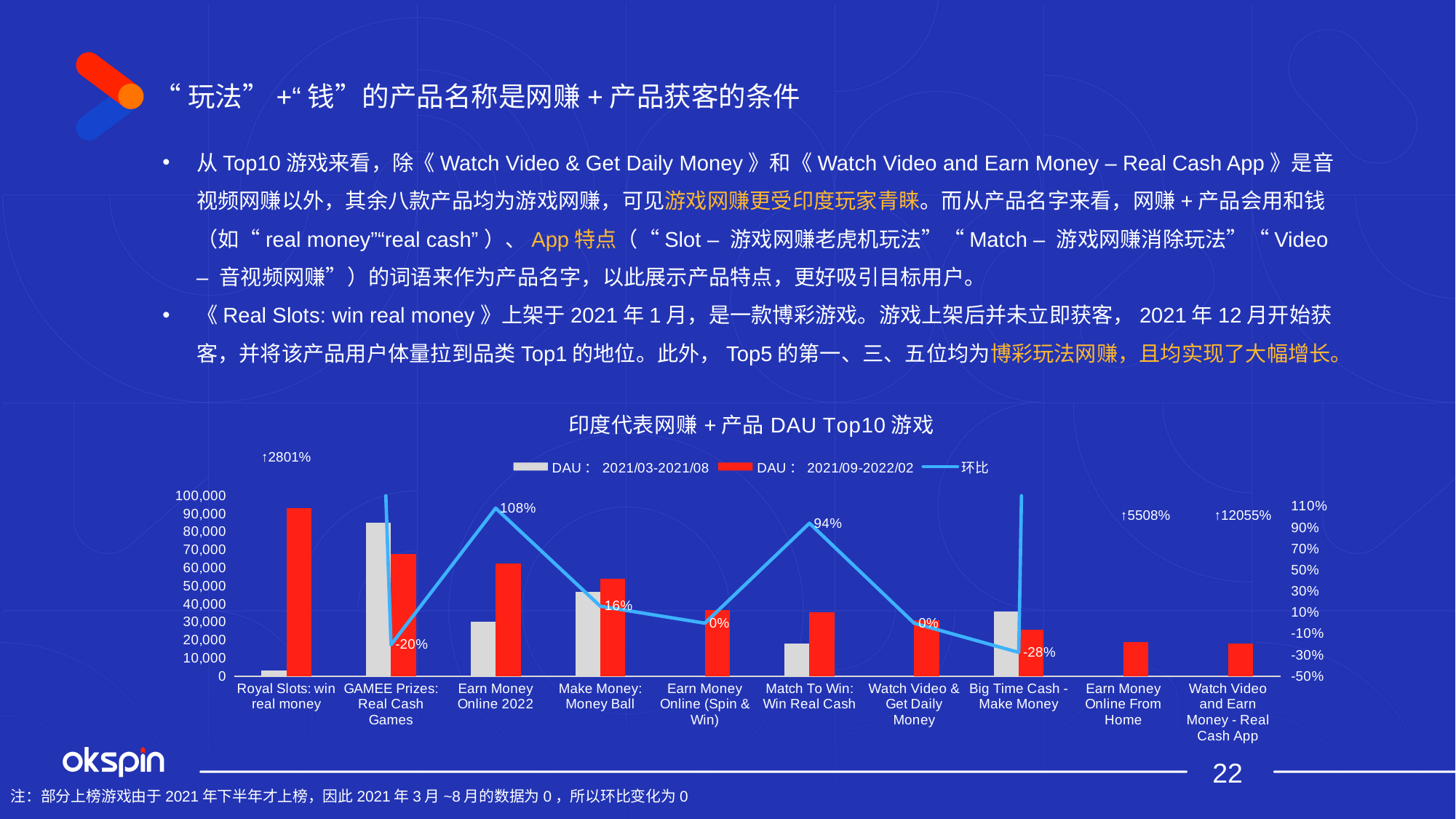

“玩法”+“钱”的产品名称是网赚+产品获客的条件
从Top10游戏来看，除《Watch Video & Get Daily Money》和《Watch Video and Earn Money – Real Cash App》是音视频网赚以外，其余八款产品均为游戏网赚，可见游戏网赚更受印度玩家青睐。而从产品名字来看，网赚+产品会用和钱（如“real money”“real cash”）、App特点（“Slot – 游戏网赚老虎机玩法”“Match – 游戏网赚消除玩法”“Video – 音视频网赚”）的词语来作为产品名字，以此展示产品特点，更好吸引目标用户。
《Real Slots: win real money》上架于2021年1月，是一款博彩游戏。游戏上架后并未立即获客，2021年12月开始获客，并将该产品用户体量拉到品类Top1的地位。此外，Top5的第一、三、五位均为博彩玩法网赚，且均实现了大幅增长。

### Chart: 印度代表网赚+产品DAU Top10游戏

| Category | DAU：2021/03-2021/08 | DAU：2021/09-2022/02 | 环比 |
|---|---|---|---|
| Royal Slots: win real money | 3214.5 | 93258.679558011 | 28.011877292895008 |
| GAMEE Prizes: Real Cash Games | 85268.277173913 | 67937.2596685082 | -0.2032528166372647 |
| Earn Money Online 2022 | 30034.3260869565 | 62568.7513812154 | 1.0832413951977489 |
| Make Money: Money Ball | 46574.5706521739 | 54028.8232044198 | 0.16004983938371467 |
| Earn Money Online (Spin & Win) | 0.0 | 36641.5469613259 | 0.0 |
| Match To Win: Win Real Cash | 18247.2608695652 | 35433.6850828729 | 0.9418632383325607 |
| Watch Video & Get Daily Money | 0.0 | 31070.5856353591 | 0.0 |
| Big Time Cash - Make Money | 35787.2826086956 | 25941.7790055248 | -0.2751117962999106 |
| Earn Money Online From Home | 340.391304347826 | 19087.5801104972 | 55.075404590807985 |
| Watch Video and Earn Money - Real Cash App | 147.989130434782 | 17987.5082872928 | 120.54614487190192 |
↑2801%
↑5508%
↑12055%
22
注：部分上榜游戏由于2021年下半年才上榜，因此2021年3月~8月的数据为0，所以环比变化为0